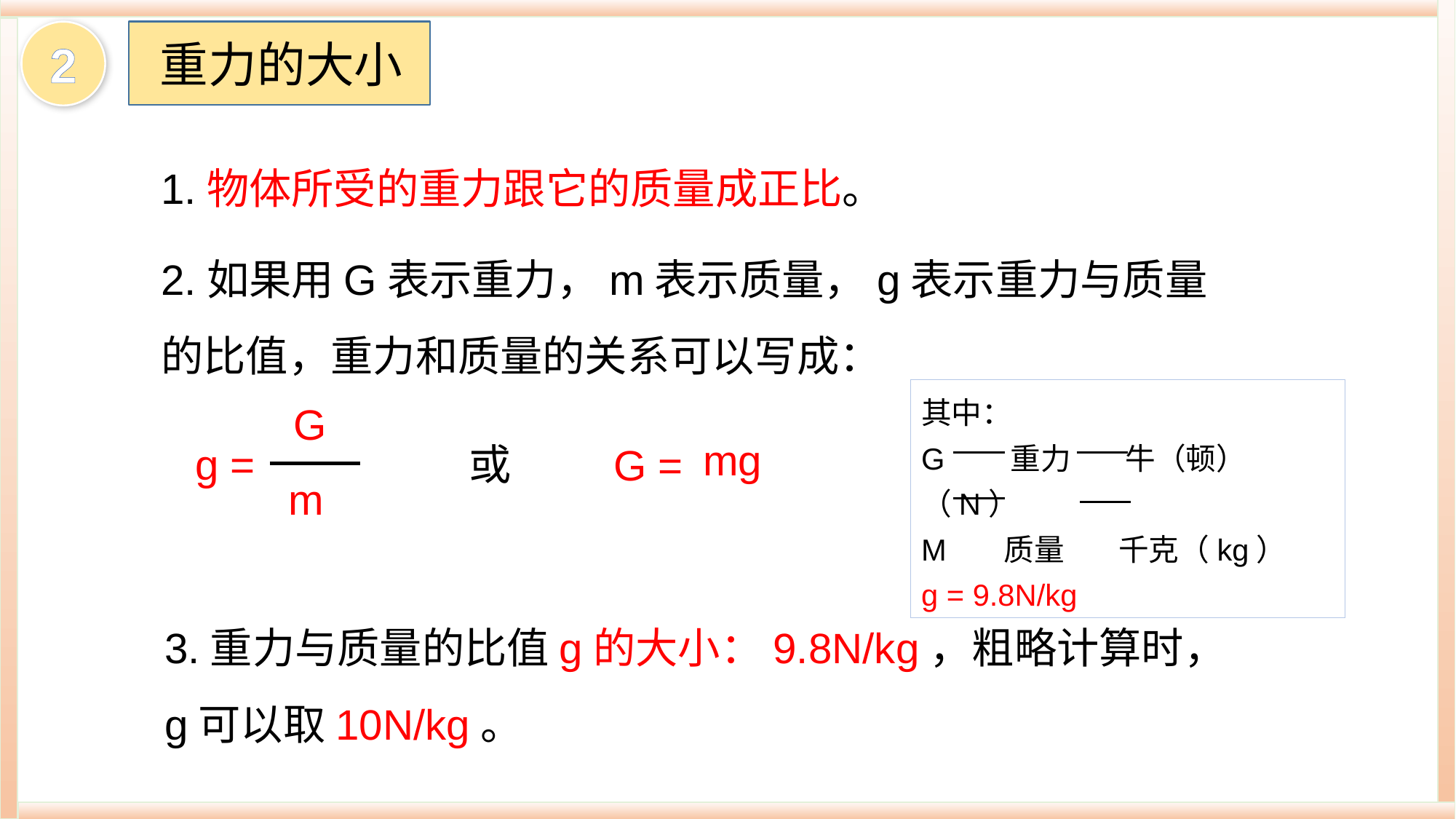

重力的大小
2

1.物体所受的重力跟它的质量成正比。
2.如果用G表示重力，m表示质量，g表示重力与质量的比值，重力和质量的关系可以写成：

其中：
G       重力        牛（顿）（N）
M      质量        千克（kg）
g = 9.8N/kg
G
g =
m
mg
G =
或
3.重力与质量的比值g的大小：9.8N/kg，粗略计算时，g可以取10N/kg。